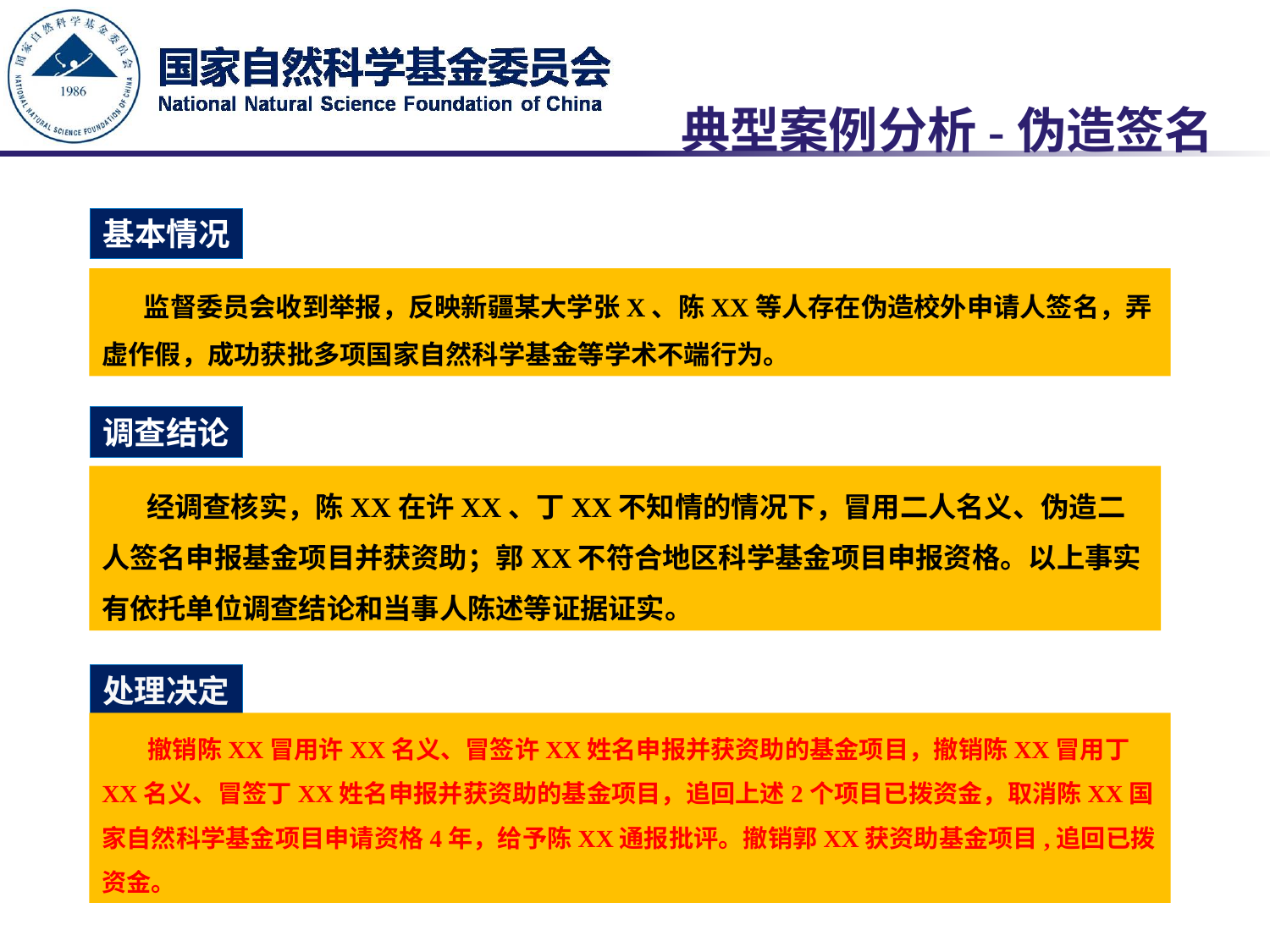

# 典型案例分析-伪造签名
基本情况
      监督委员会收到举报，反映新疆某大学张X、陈XX等人存在伪造校外申请人签名，弄虚作假，成功获批多项国家自然科学基金等学术不端行为。
调查结论
      经调查核实，陈XX在许XX、丁XX不知情的情况下，冒用二人名义、伪造二人签名申报基金项目并获资助；郭XX不符合地区科学基金项目申报资格。以上事实有依托单位调查结论和当事人陈述等证据证实。
处理决定
       撤销陈XX冒用许XX名义、冒签许XX姓名申报并获资助的基金项目，撤销陈XX冒用丁XX名义、冒签丁XX姓名申报并获资助的基金项目，追回上述2个项目已拨资金，取消陈XX国家自然科学基金项目申请资格4年，给予陈XX通报批评。撤销郭XX获资助基金项目,追回已拨资金。